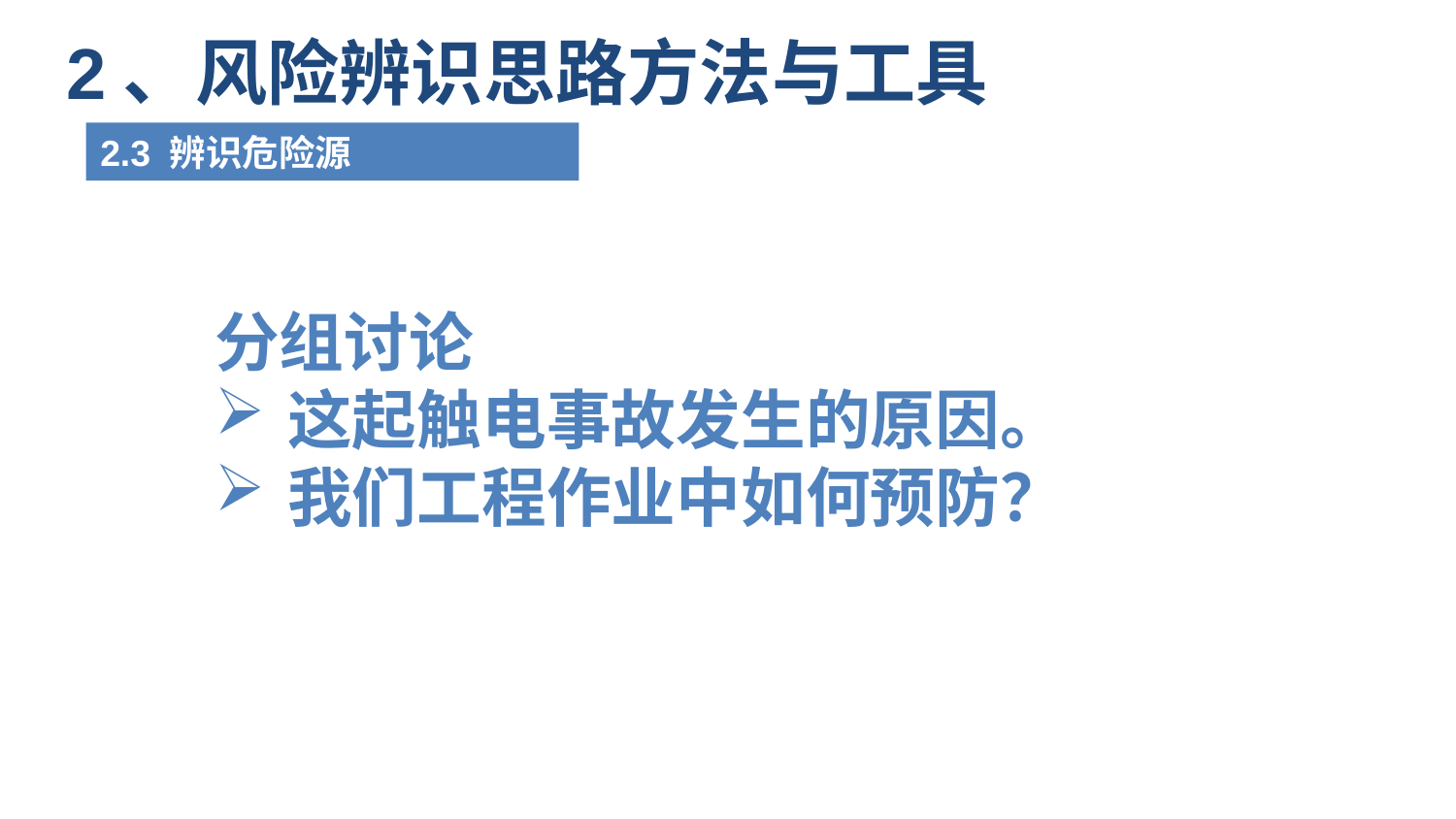

# 2、风险辨识思路方法与工具
2.3 辨识危险源
分组讨论
这起触电事故发生的原因。
我们工程作业中如何预防？